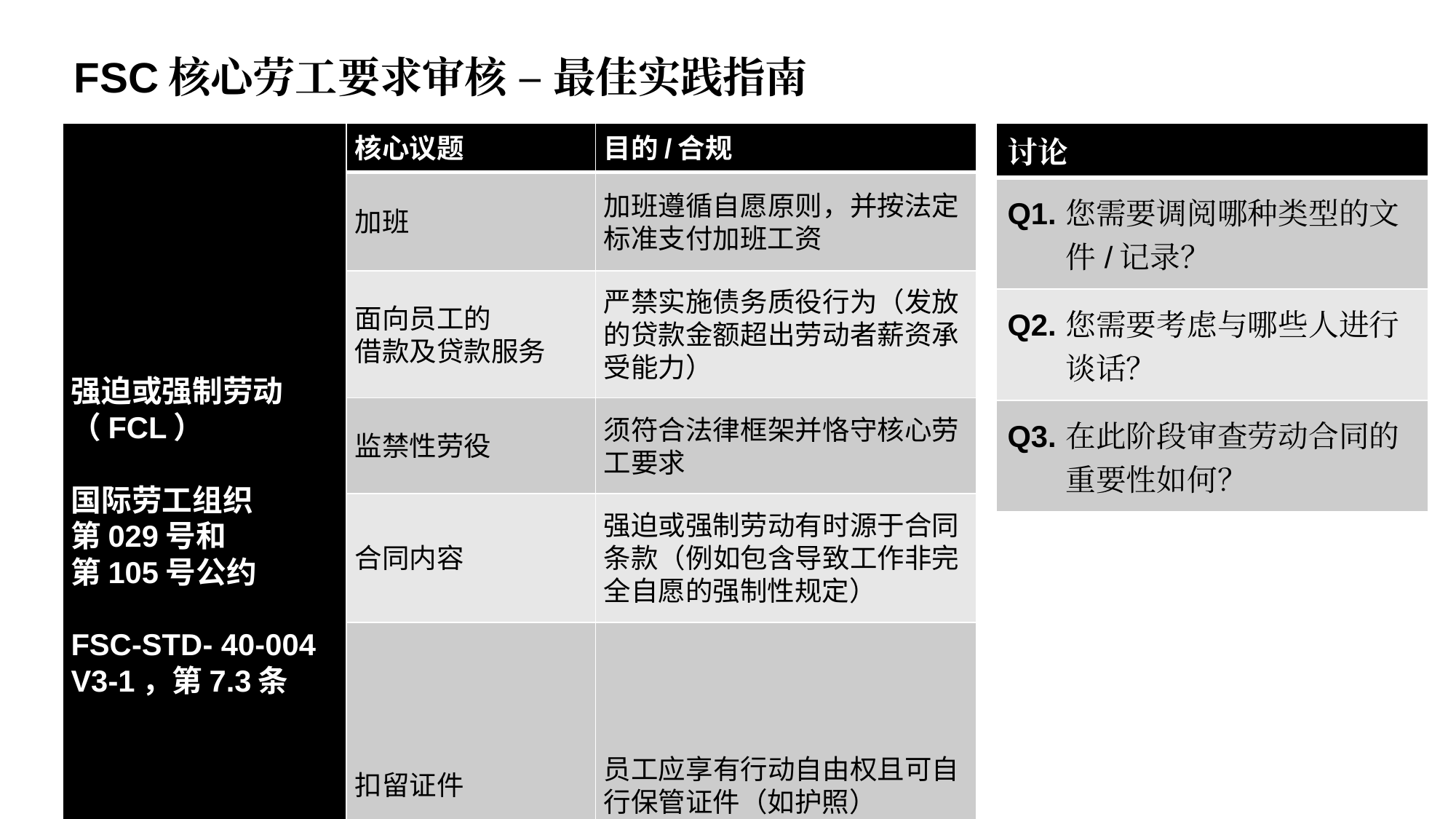

FSC核心劳工要求审核 – 最佳实践指南
| 讨论 |
| --- |
| Q1. 您需要调阅哪种类型的文件/记录？ |
| Q2. 您需要考虑与哪些人进行谈话？ |
| Q3. 在此阶段审查劳动合同的重要性如何？ |
| 强迫或强制劳动（FCL） 国际劳工组织 第029号和 第105号公约 FSC-STD- 40-004 V3-1，第7.3条 | 核心议题 | 目的/合规 |
| --- | --- | --- |
| 强迫或强制劳动（FCL） | 加班 | 加班遵循自愿原则，并按法定标准支付加班工资 |
|  | 面向员工的 借款及贷款服务 | 严禁实施债务质役行为（发放的贷款金额超出劳动者薪资承受能力） |
|  | 监禁性劳役 | 须符合法律框架并恪守核心劳工要求 |
|  | 合同内容 | 强迫或强制劳动有时源于合同条款（例如包含导致工作非完全自愿的强制性规定） |
|  | 扣留证件 | 员工应享有行动自由权且可自行保管证件（如护照） |